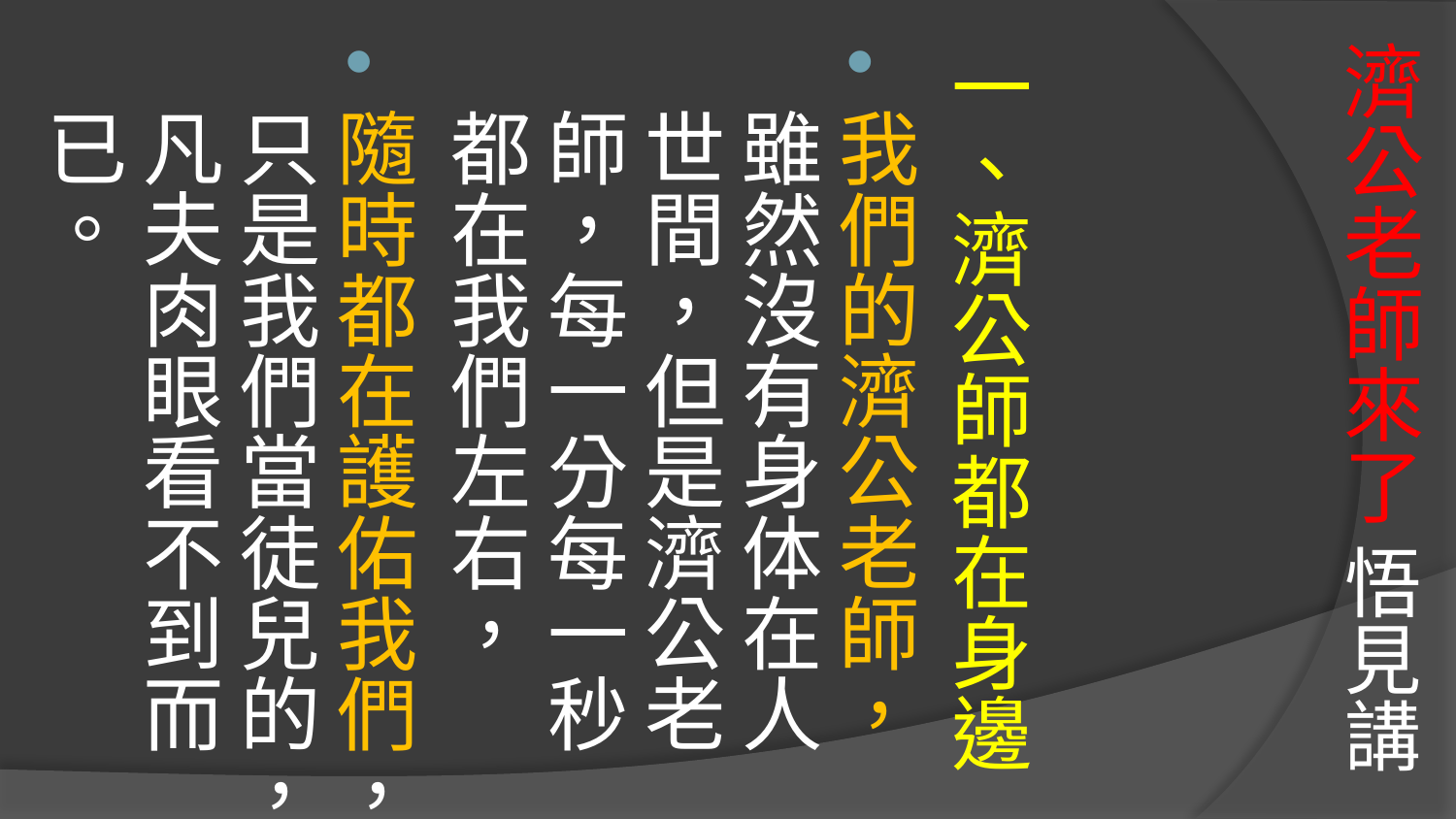

# 濟公老師來了 悟見講
一、濟公師都在身邊
我們的濟公老師，雖然沒有身体在人世間，但是濟公老師，每一分每一秒都在我們左右，
隨時都在護佑我們，只是我們當徒兒的，凡夫肉眼看不到而已。